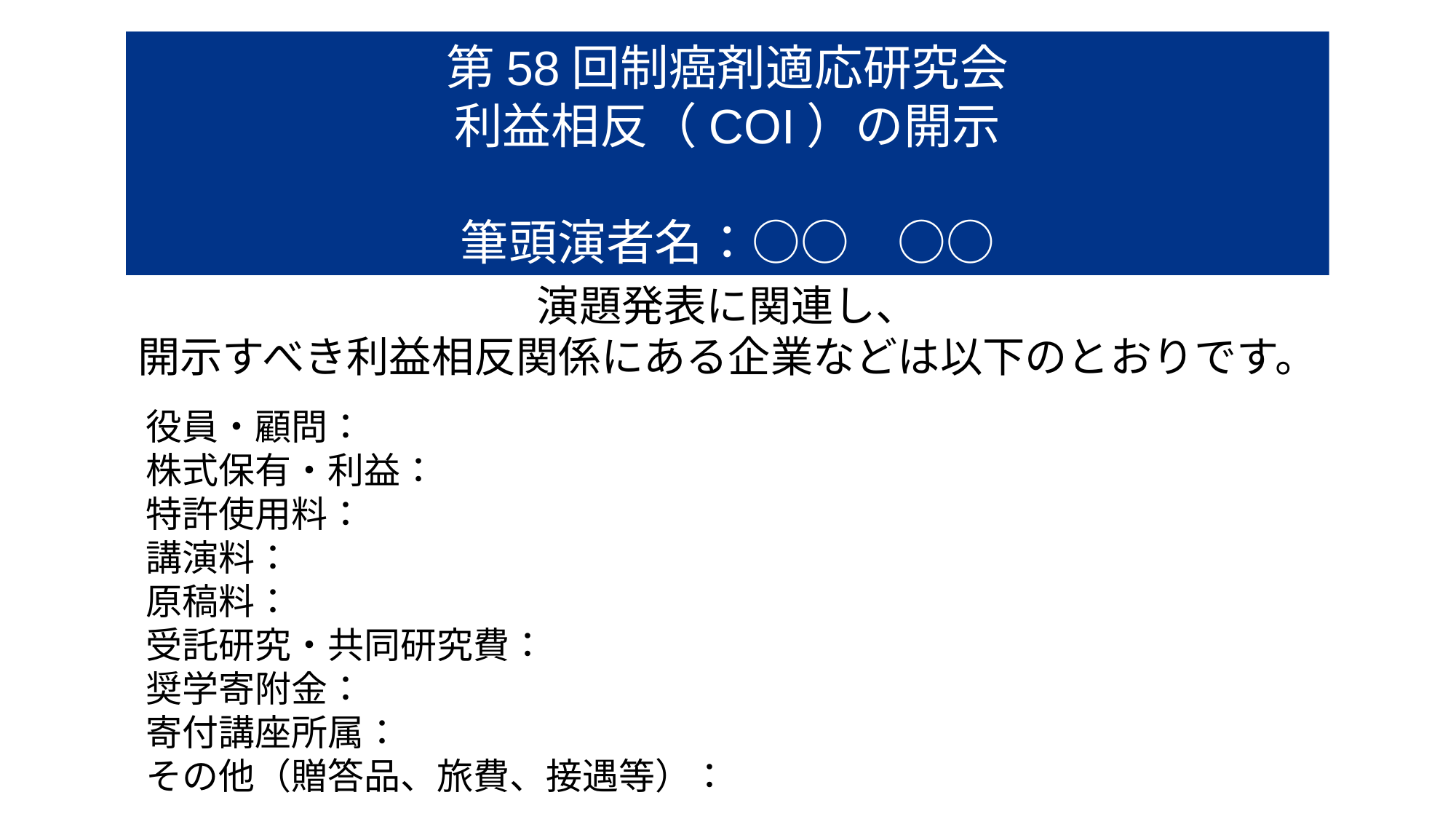

第58回制癌剤適応研究会
利益相反（COI）の開示

筆頭演者名：○○　○○
演題発表に関連し、
開示すべき利益相反関係にある企業などは以下のとおりです。
役員・顧問：
株式保有・利益：
特許使用料：
講演料：
原稿料：
受託研究・共同研究費：
奨学寄附金：
寄付講座所属：
その他（贈答品、旅費、接遇等）：